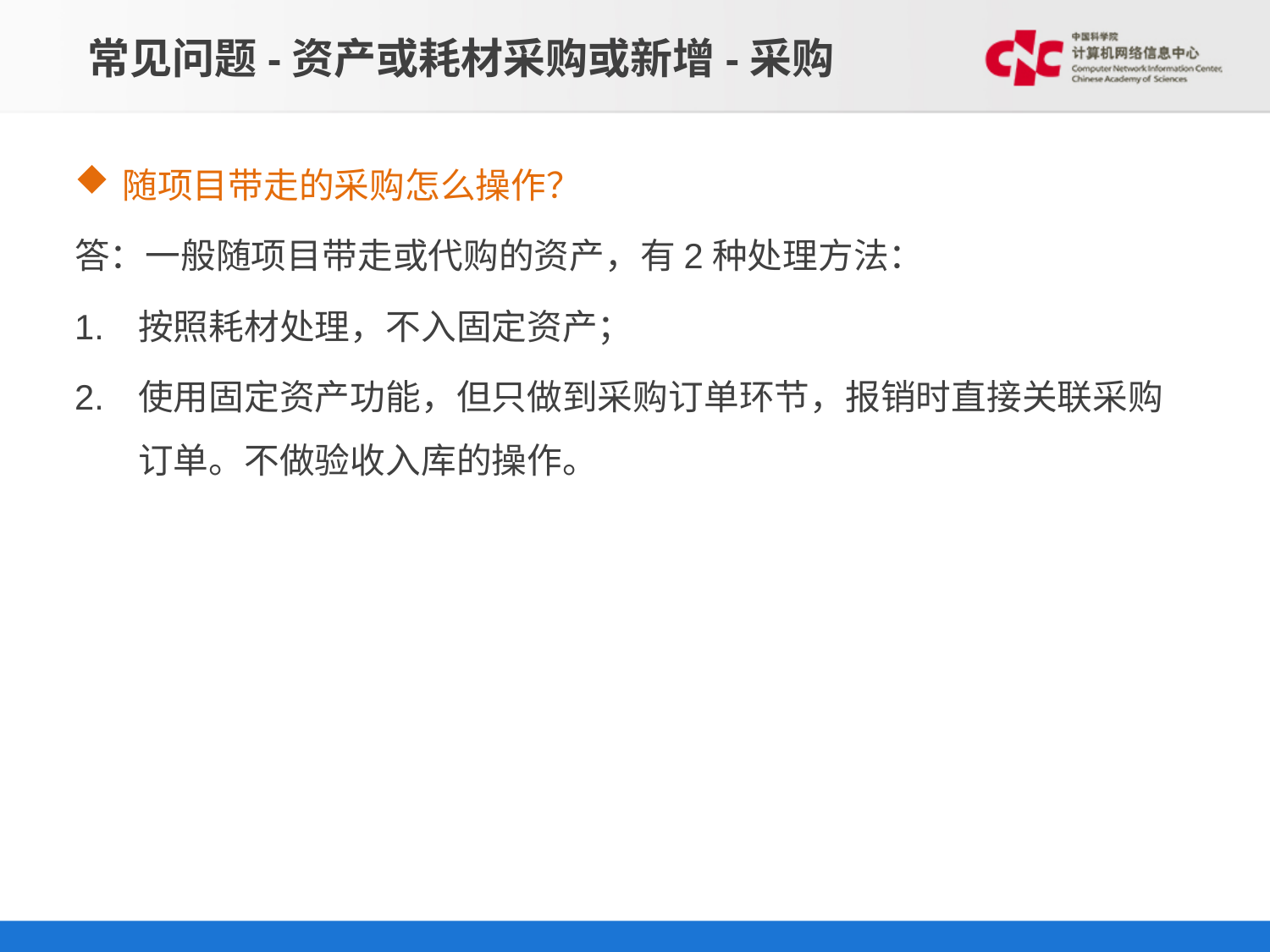

# 常见问题-资产或耗材采购或新增-采购
随项目带走的采购怎么操作？
答：一般随项目带走或代购的资产，有2种处理方法：
按照耗材处理，不入固定资产；
使用固定资产功能，但只做到采购订单环节，报销时直接关联采购订单。不做验收入库的操作。